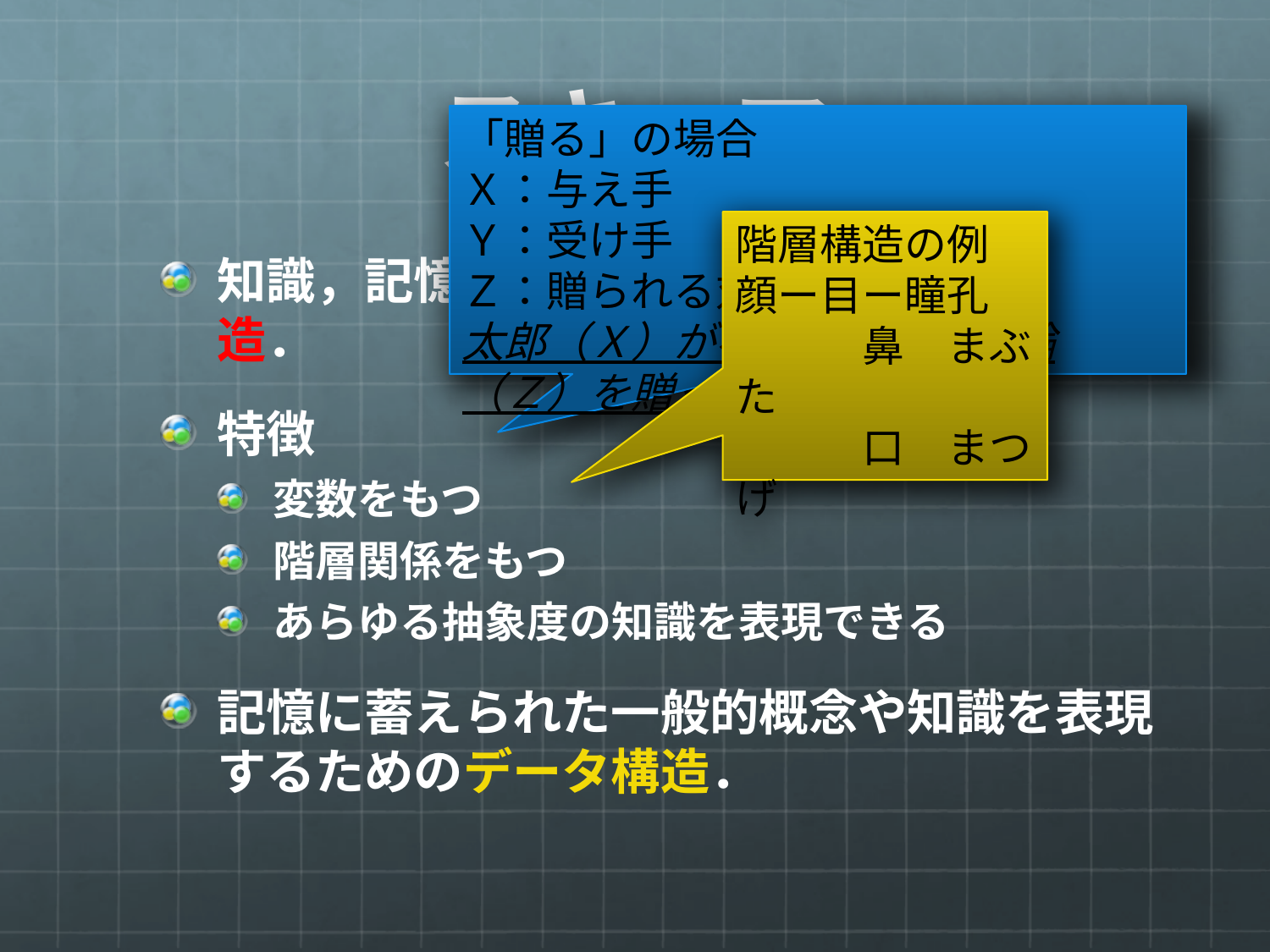

# スキーマ
「贈る」の場合
Ｘ：与え手
Ｙ：受け手
Ｚ：贈られる対象
太郎（Ｘ）が花子（Ｙ）に指輪（Ｚ）を贈った．
階層構造の例
顔ー目ー瞳孔
　　　鼻　まぶた
　　　口　まつげ
知識，記憶内の情報を組織化するための構造．
特徴
変数をもつ
階層関係をもつ
あらゆる抽象度の知識を表現できる
記憶に蓄えられた一般的概念や知識を表現するためのデータ構造．